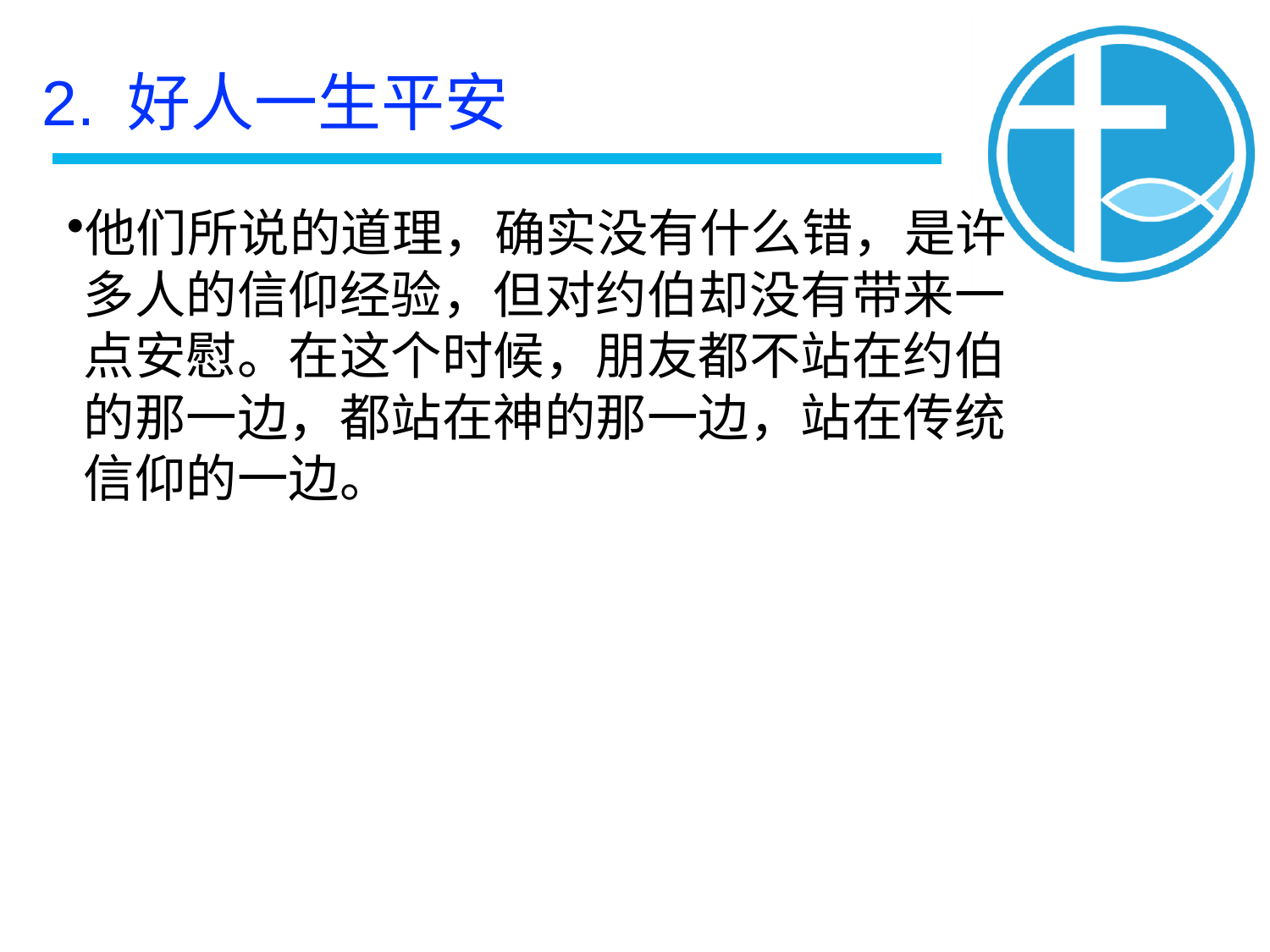

2. 好人一生平安
他们所说的道理，确实没有什么错，是许多人的信仰经验，但对约伯却没有带来一点安慰。在这个时候，朋友都不站在约伯的那一边，都站在神的那一边，站在传统信仰的一边。